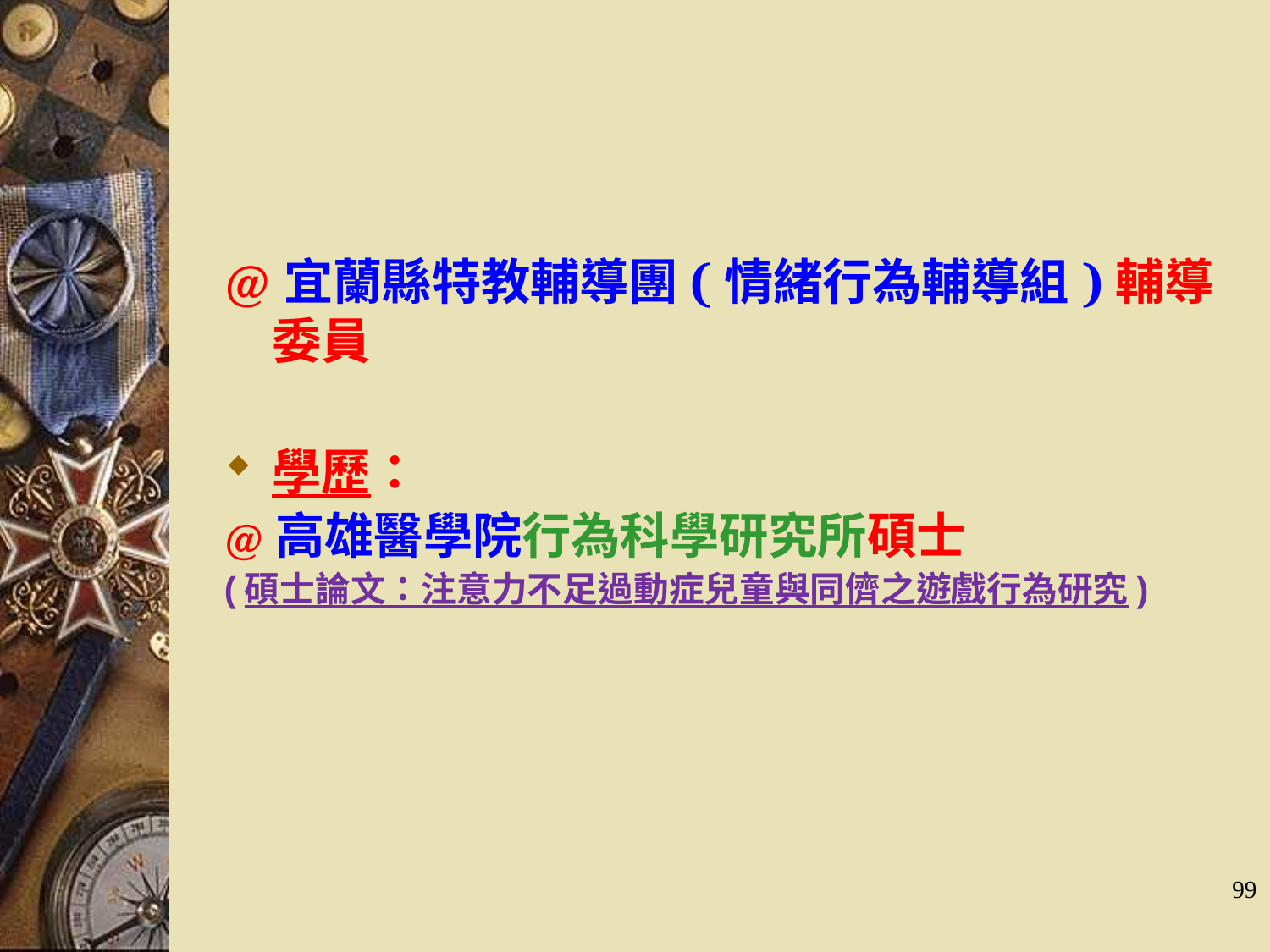

#

@宜蘭縣特教輔導團(情緒行為輔導組)輔導委員

學歷：
@高雄醫學院行為科學研究所碩士
(碩士論文：注意力不足過動症兒童與同儕之遊戲行為研究)

99